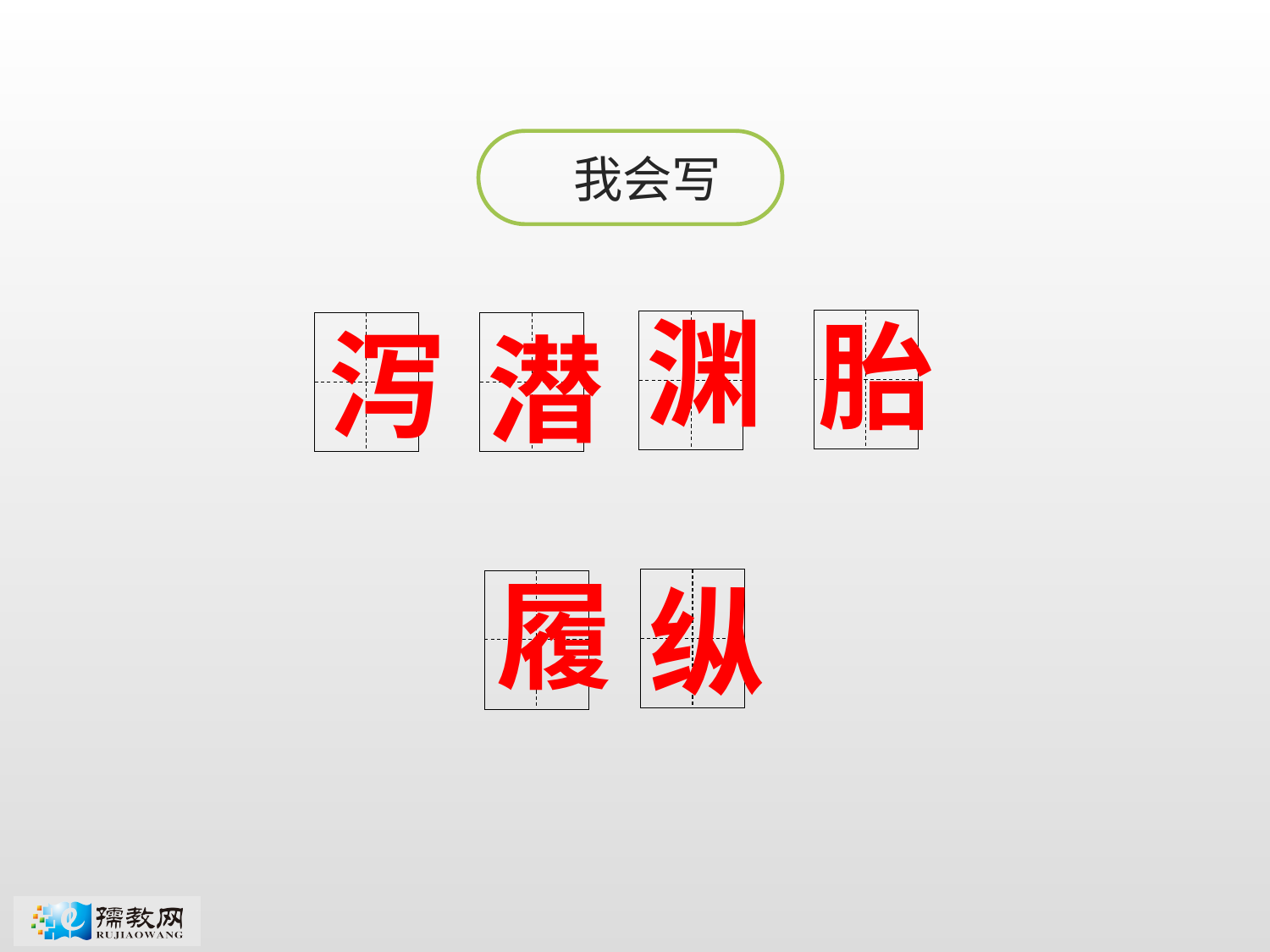

我会写
渊
胎
泻

潜

履
纵